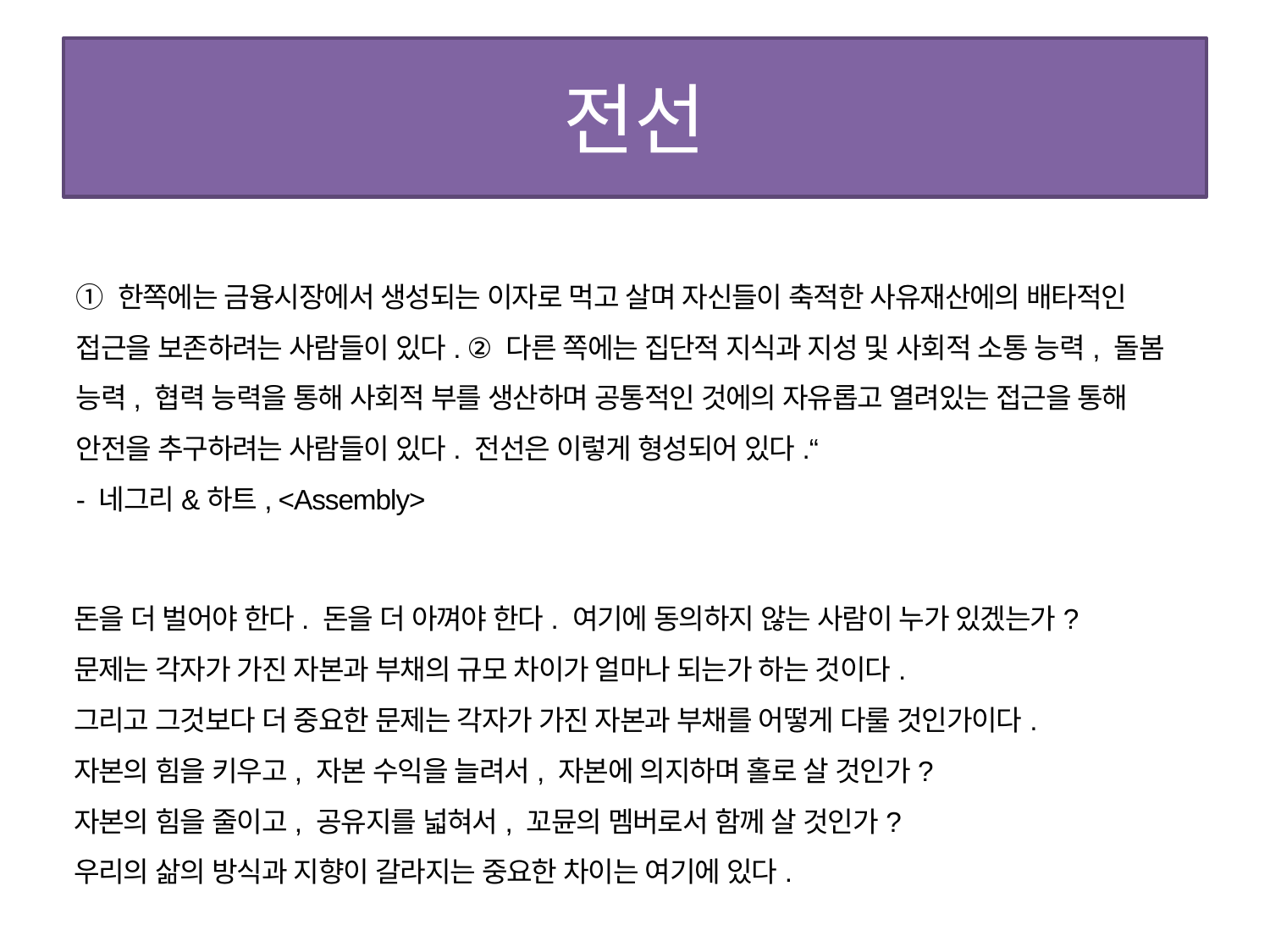

# 전선
① 한쪽에는 금융시장에서 생성되는 이자로 먹고 살며 자신들이 축적한 사유재산에의 배타적인 접근을 보존하려는 사람들이 있다. ② 다른 쪽에는 집단적 지식과 지성 및 사회적 소통 능력, 돌봄 능력, 협력 능력을 통해 사회적 부를 생산하며 공통적인 것에의 자유롭고 열려있는 접근을 통해 안전을 추구하려는 사람들이 있다. 전선은 이렇게 형성되어 있다.“
- 네그리&하트, <Assembly>
돈을 더 벌어야 한다. 돈을 더 아껴야 한다. 여기에 동의하지 않는 사람이 누가 있겠는가?
문제는 각자가 가진 자본과 부채의 규모 차이가 얼마나 되는가 하는 것이다.
그리고 그것보다 더 중요한 문제는 각자가 가진 자본과 부채를 어떻게 다룰 것인가이다.
자본의 힘을 키우고, 자본 수익을 늘려서, 자본에 의지하며 홀로 살 것인가?
자본의 힘을 줄이고, 공유지를 넓혀서, 꼬뮨의 멤버로서 함께 살 것인가?
우리의 삶의 방식과 지향이 갈라지는 중요한 차이는 여기에 있다.